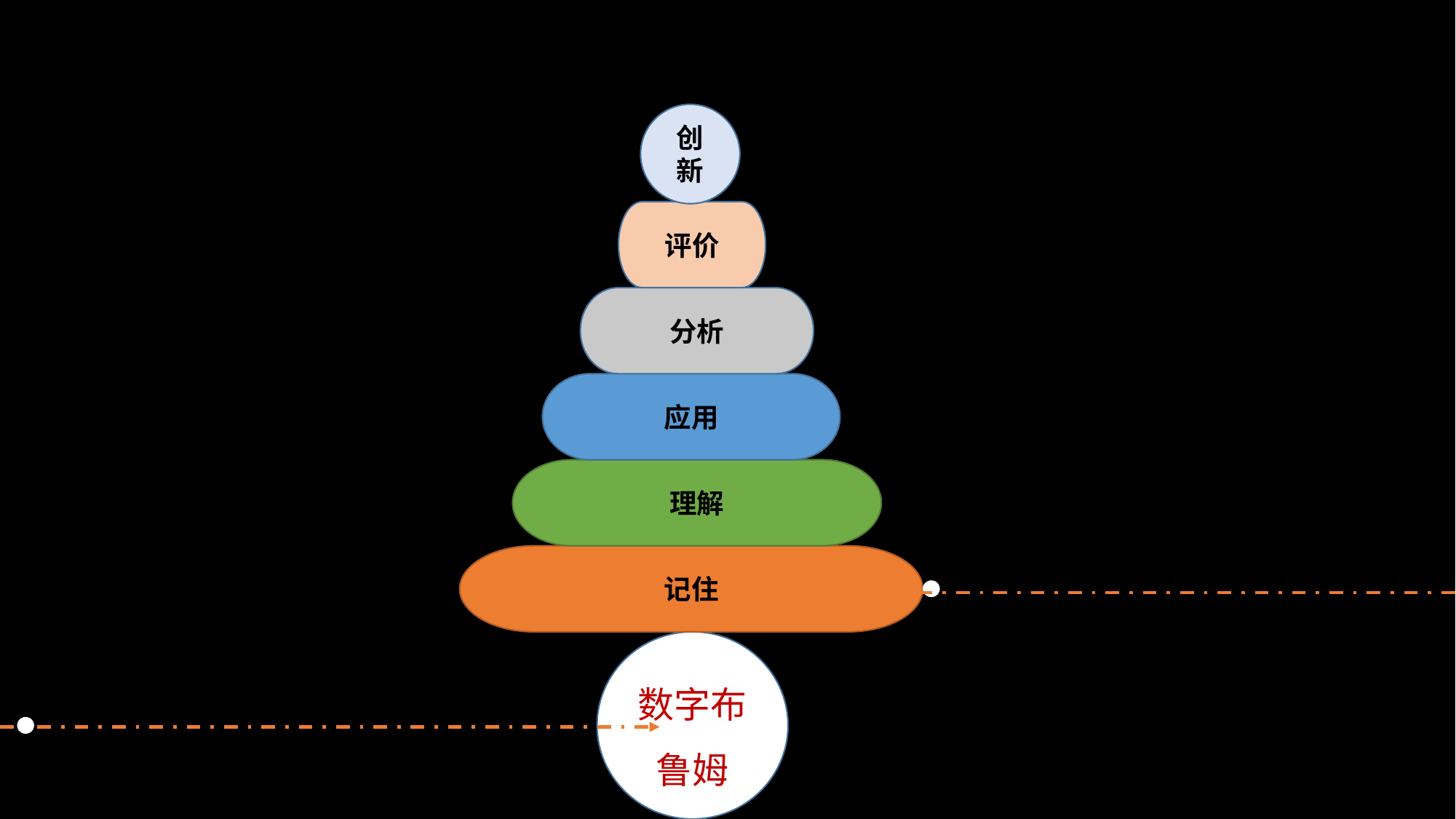

创新
评价
分析
应用
理解
记住

数字布鲁姆